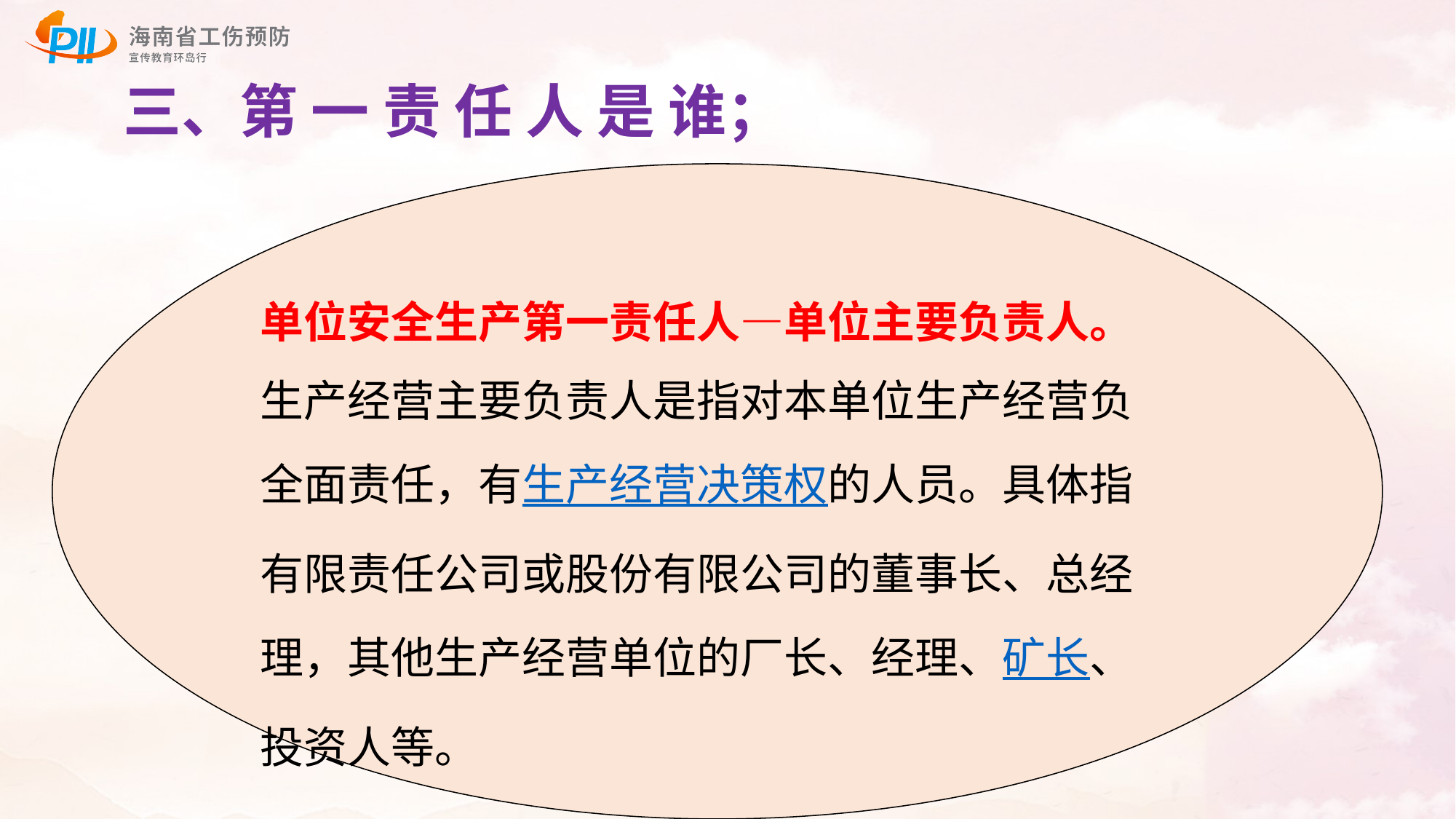

# 三、第 一 责 任 人 是 谁；

单位安全生产第一责任人—单位主要负责人。生产经营主要负责人是指对本单位生产经营负全面责任，有生产经营决策权的人员。具体指有限责任公司或股份有限公司的董事长、总经理，其他生产经营单位的厂长、经理、矿长、投资人等。